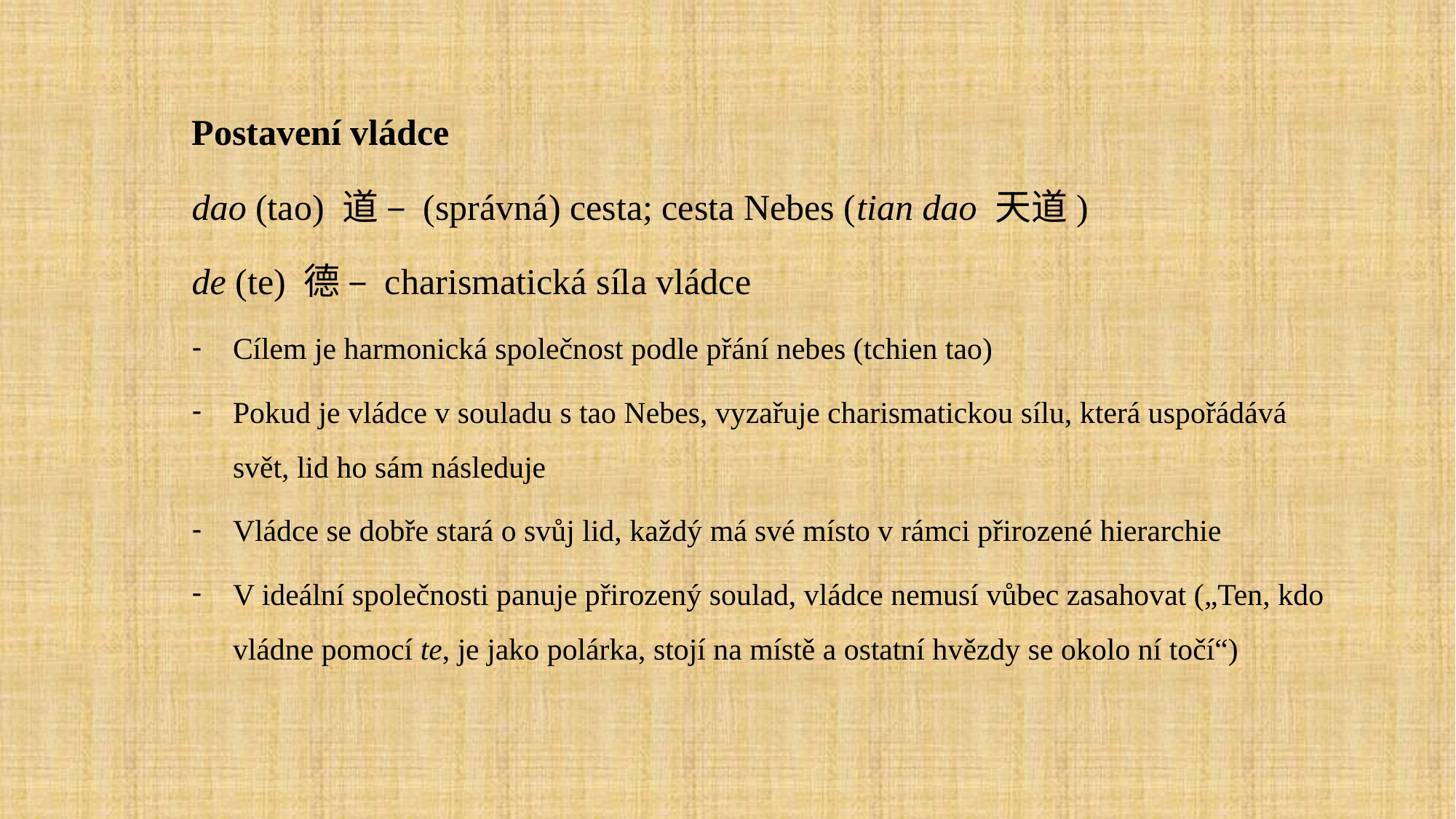

Postavení vládce
dao (tao) 道 – (správná) cesta; cesta Nebes (tian dao 天道)
de (te) 德 – charismatická síla vládce
Cílem je harmonická společnost podle přání nebes (tchien tao)
Pokud je vládce v souladu s tao Nebes, vyzařuje charismatickou sílu, která uspořádává svět, lid ho sám následuje
Vládce se dobře stará o svůj lid, každý má své místo v rámci přirozené hierarchie
V ideální společnosti panuje přirozený soulad, vládce nemusí vůbec zasahovat („Ten, kdo vládne pomocí te, je jako polárka, stojí na místě a ostatní hvězdy se okolo ní točí“)